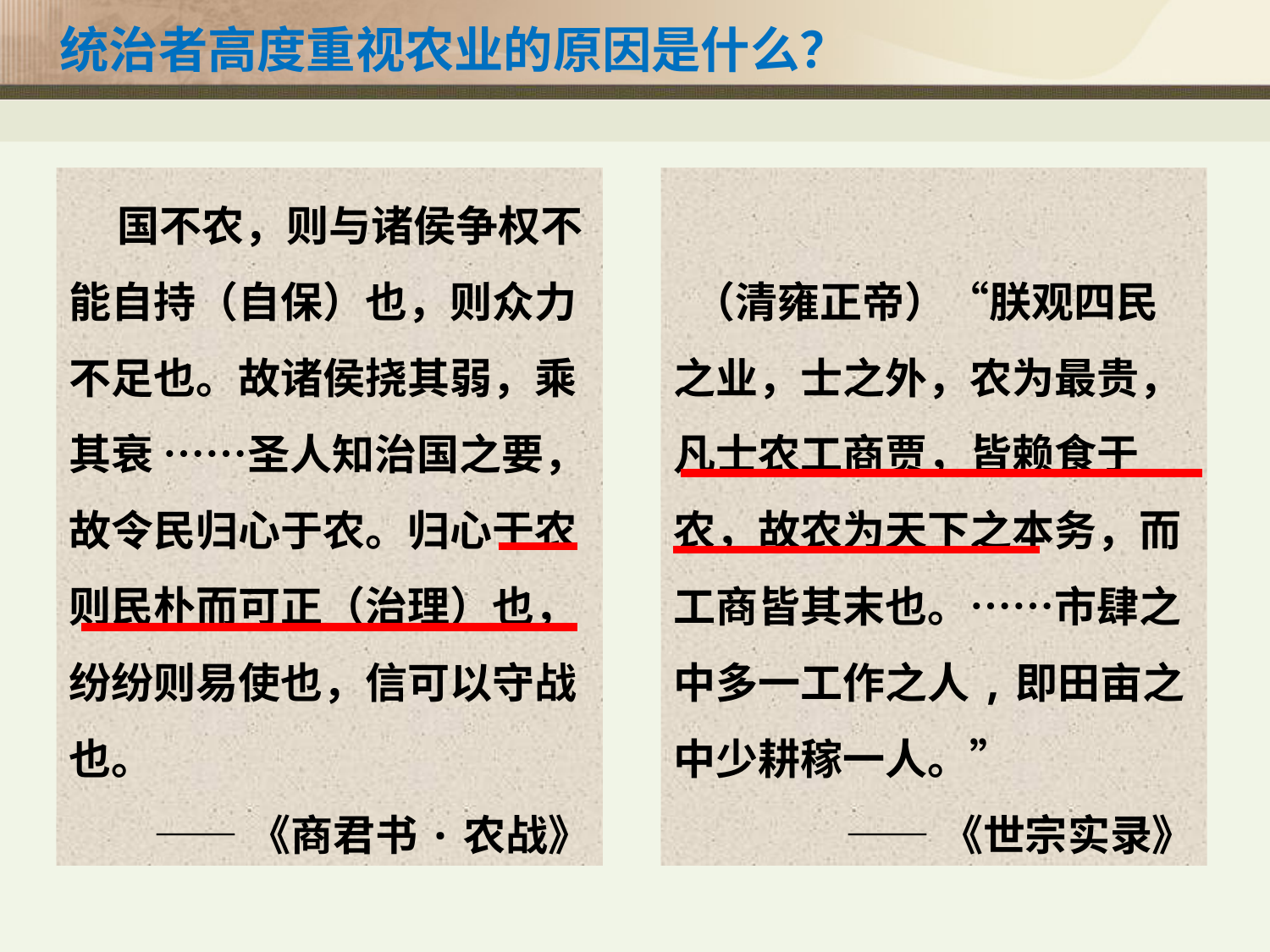

统治者高度重视农业的原因是什么？
    国不农，则与诸侯争权不能自持（自保）也，则众力不足也。故诸侯挠其弱，乘其衰 ……圣人知治国之要，故令民归心于农。归心于农则民朴而可正（治理）也，纷纷则易使也，信可以守战也。
——《商君书·农战》

 （清雍正帝）“朕观四民之业，士之外，农为最贵，凡士农工商贾，皆赖食于农，故农为天下之本务，而工商皆其末也。……市肆之中多一工作之人,即田亩之中少耕稼一人。”
——《世宗实录》